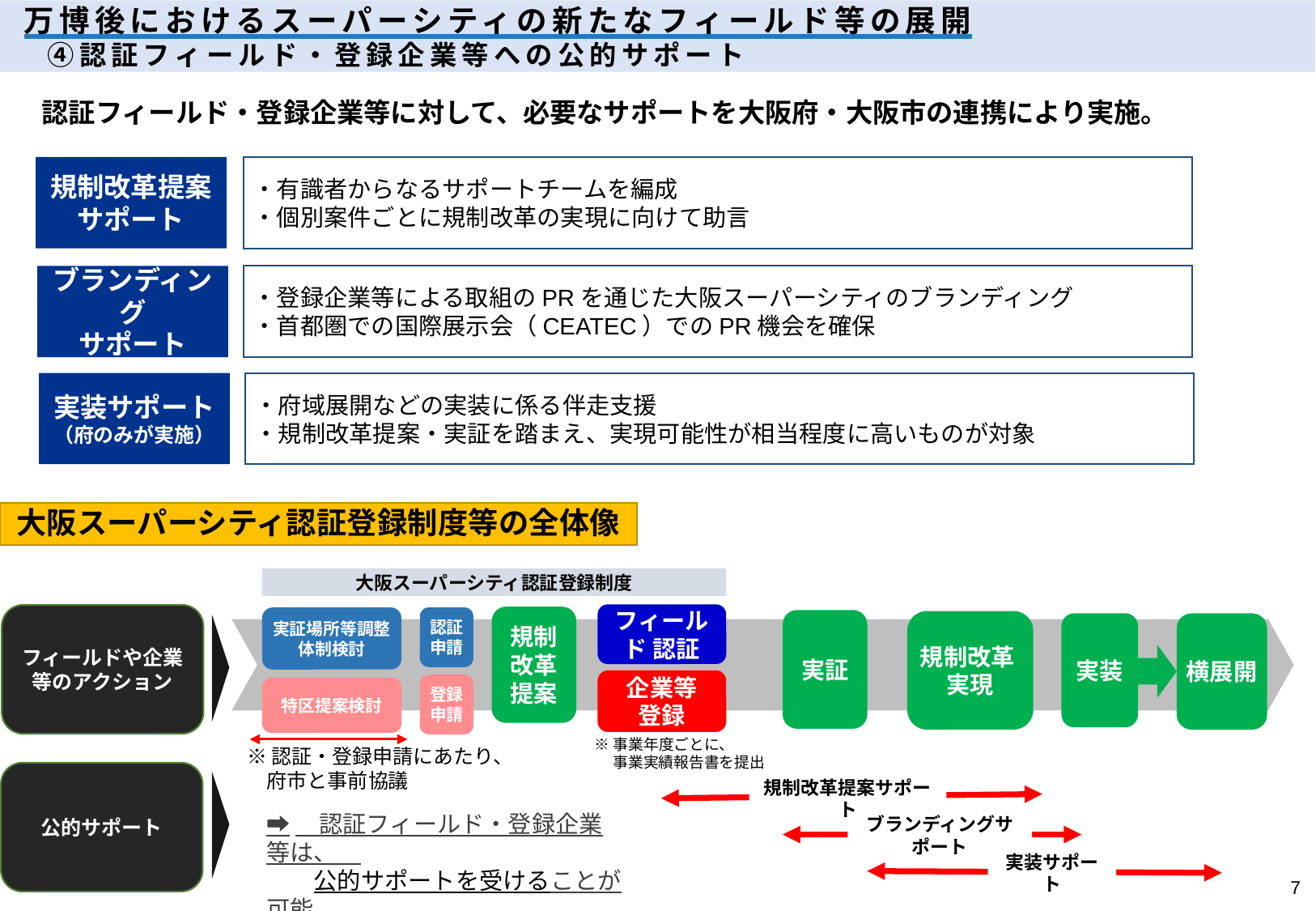

万博後におけるスーパーシティの新たなフィールド等の展開
　④認証フィールド・登録企業等への公的サポート
認証フィールド・登録企業等に対して、必要なサポートを大阪府・大阪市の連携により実施。
規制改革提案
サポート
・有識者からなるサポートチームを編成
・個別案件ごとに規制改革の実現に向けて助言
ブランディング
サポート
・登録企業等による取組のPRを通じた大阪スーパーシティのブランディング
・首都圏での国際展示会（CEATEC）でのPR機会を確保
実装サポート
（府のみが実施）
・府域展開などの実装に係る伴走支援
・規制改革提案・実証を踏まえ、実現可能性が相当程度に高いものが対象
大阪スーパーシティ認証登録制度等の全体像
大阪スーパーシティ認証登録制度
フィールド 認証
フィールドや企業等のアクション
規制改革提案
実証場所等調整
体制検討
認証申請
実証
規制改革
実現
実装
横展開

企業等
登録
登録申請
特区提案検討
※事業年度ごとに、
　 事業実績報告書を提出
※認証・登録申請にあたり、
　府市と事前協議
公的サポート
規制改革提案サポート
➡　認証フィールド・登録企業等は、
　　公的サポートを受けることが可能。

ブランディングサポート
実装サポート
7